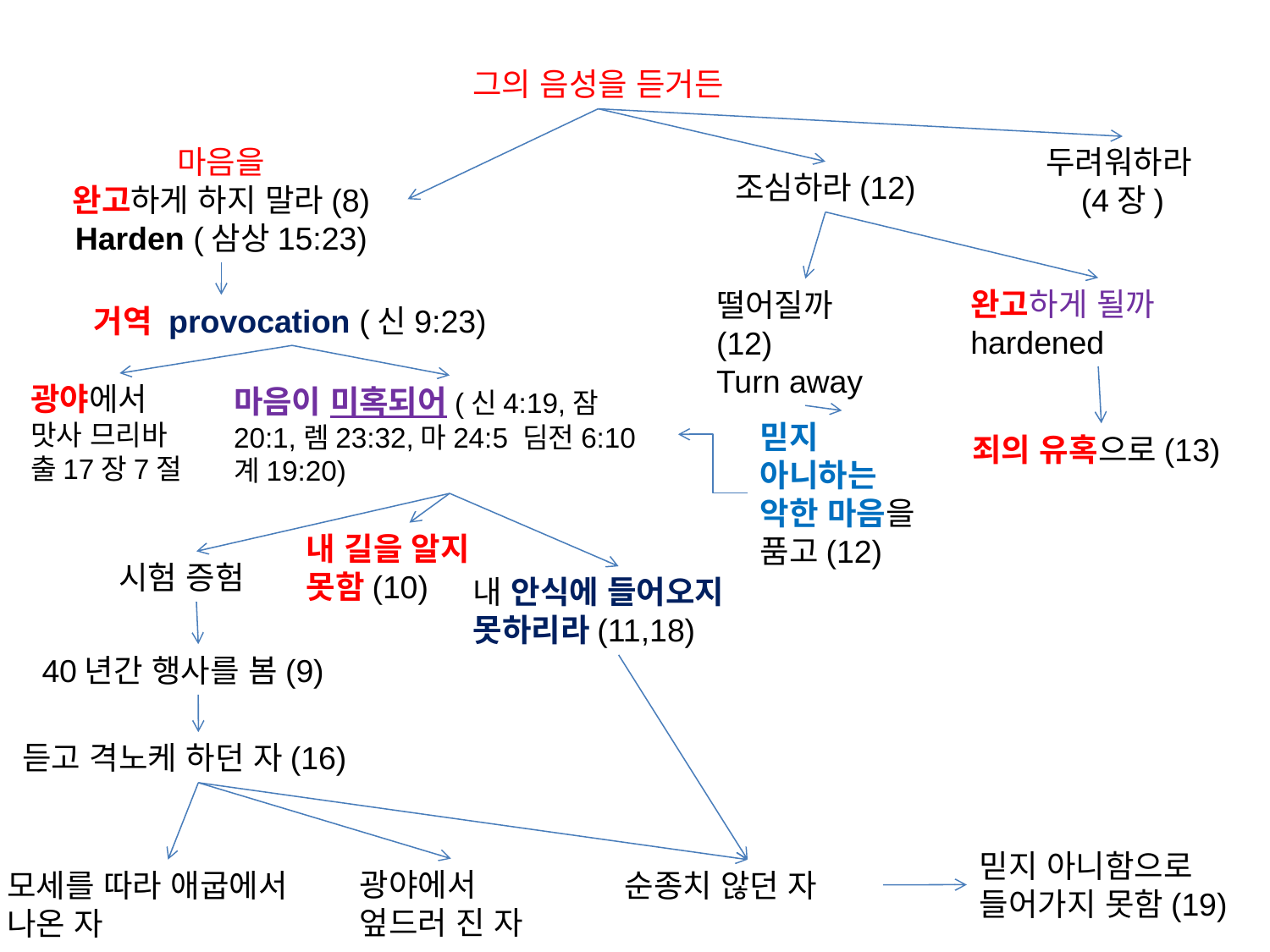

그의 음성을 듣거든
마음을
완고하게 하지 말라(8)
Harden (삼상15:23)
두려워하라(4장)
조심하라(12)
완고하게 될까
hardened
떨어질까(12)
Turn away
거역 provocation (신9:23)
광야에서
맛사 므리바
출17장7절
마음이 미혹되어(신4:19,잠20:1,렘23:32,마24:5 딤전6:10 계19:20)
믿지 아니하는 악한 마음을 품고(12)
죄의 유혹으로(13)
내 길을 알지 못함(10)
시험 증험
내 안식에 들어오지
못하리라(11,18)
40년간 행사를 봄(9)
듣고 격노케 하던 자(16)
믿지 아니함으로
들어가지 못함(19)
광야에서 엎드러 진 자
모세를 따라 애굽에서 나온 자
순종치 않던 자